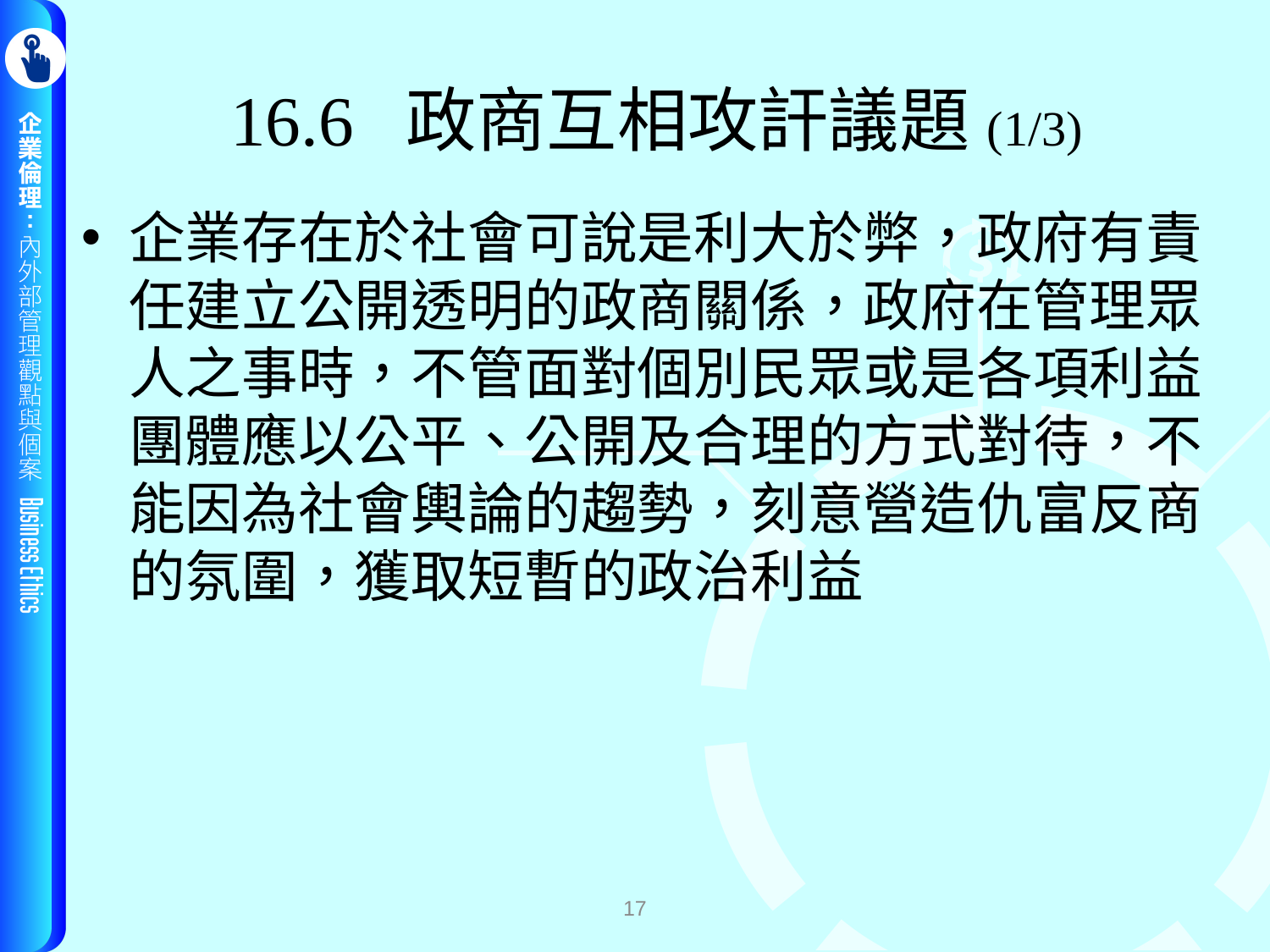

# 16.6  政商互相攻訐議題(1/3)
企業存在於社會可說是利大於弊，政府有責任建立公開透明的政商關係，政府在管理眾人之事時，不管面對個別民眾或是各項利益團體應以公平、公開及合理的方式對待，不能因為社會輿論的趨勢，刻意營造仇富反商的氛圍，獲取短暫的政治利益
17